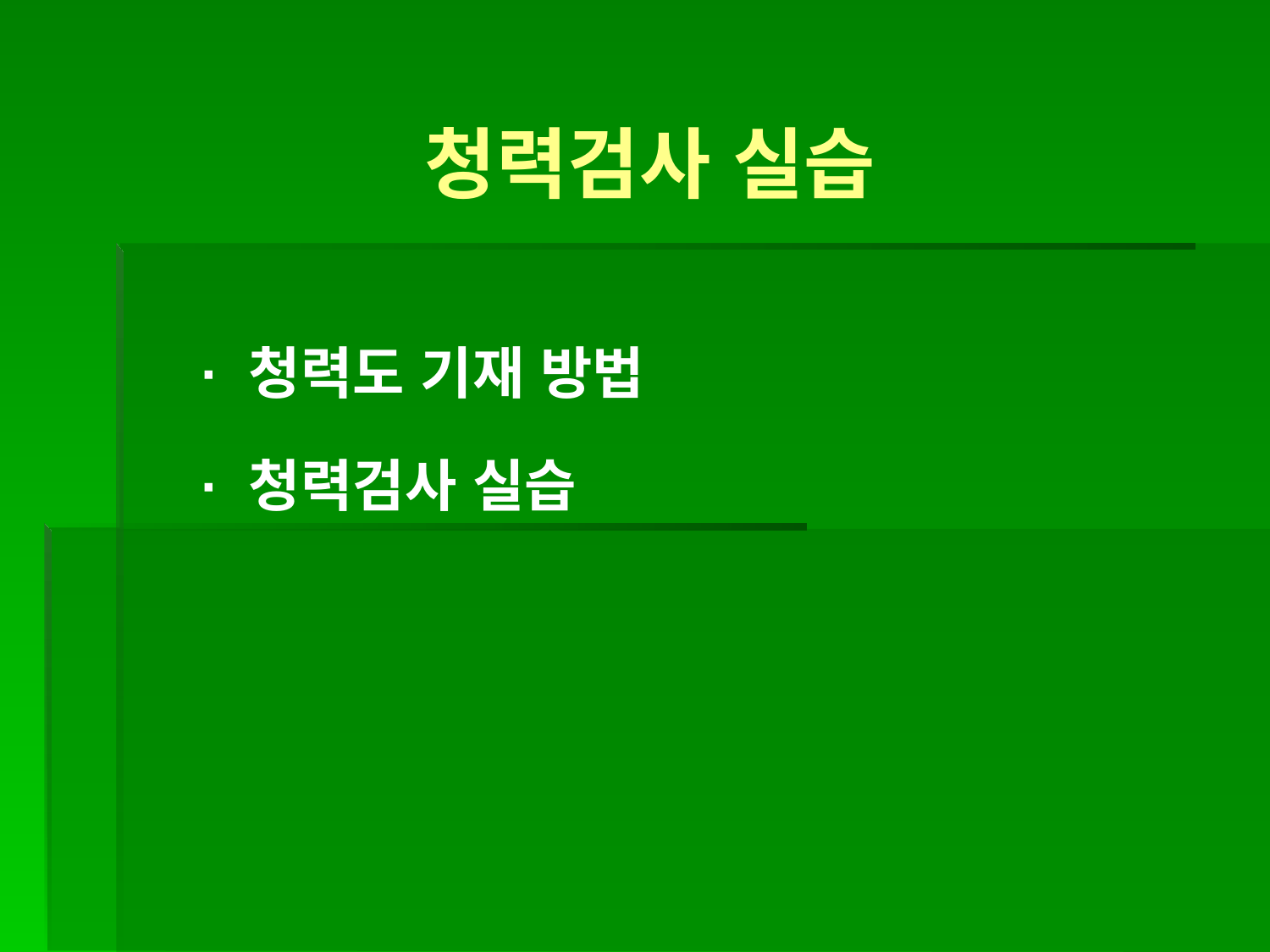

청력검사 실습
· 청력도 기재 방법
· 청력검사 실습